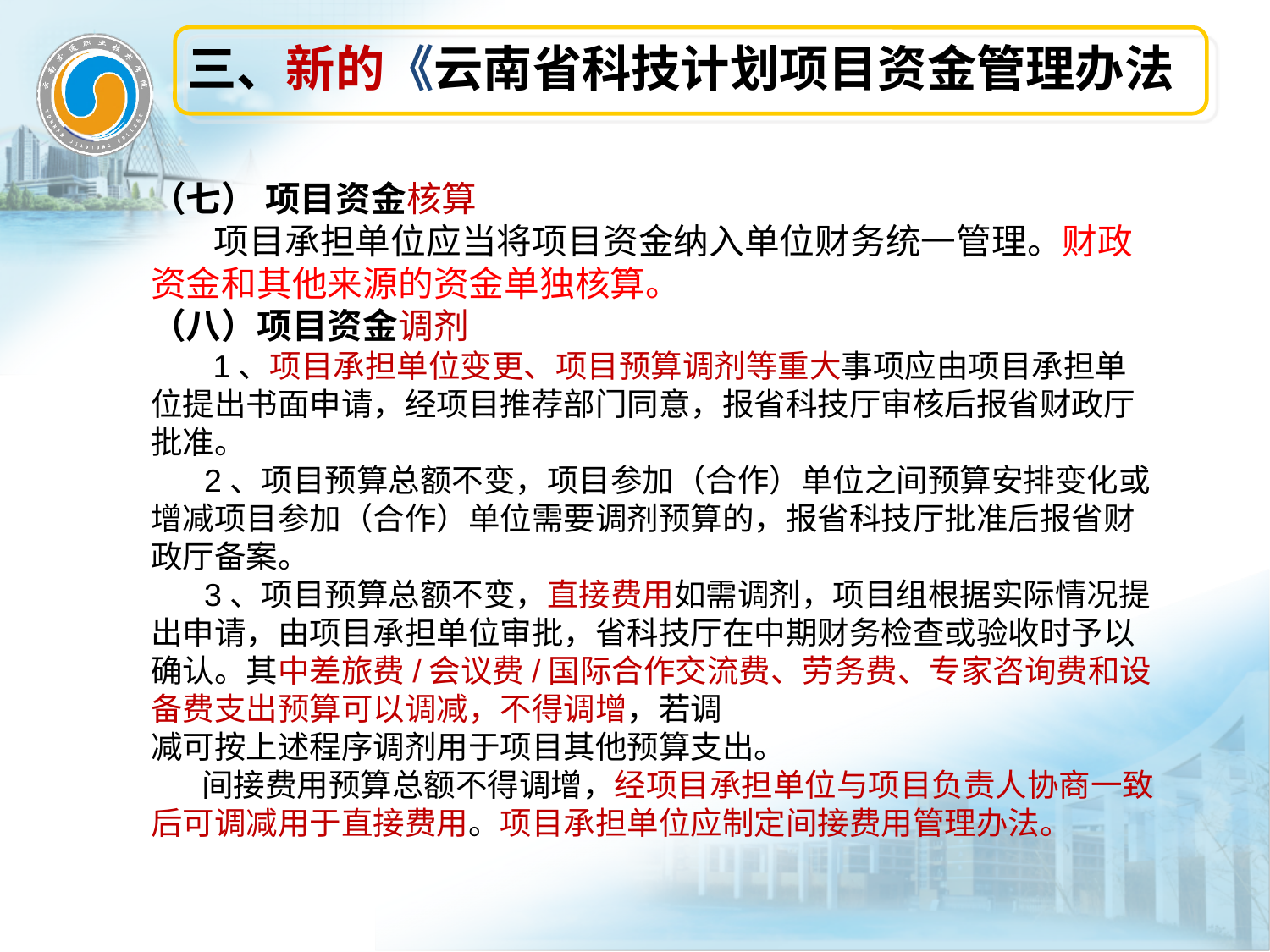

三、新的《云南省科技计划项目资金管理办法

（七） 项目资金核算
       项目承担单位应当将项目资金纳入单位财务统一管理。财政资金和其他来源的资金单独核算。
（八）项目资金调剂
       1、项目承担单位变更、项目预算调剂等重大事项应由项目承担单位提出书面申请，经项目推荐部门同意，报省科技厅审核后报省财政厅批准。
      2、项目预算总额不变，项目参加（合作）单位之间预算安排变化或增减项目参加（合作）单位需要调剂预算的，报省科技厅批准后报省财政厅备案。
      3、项目预算总额不变，直接费用如需调剂，项目组根据实际情况提出申请，由项目承担单位审批，省科技厅在中期财务检查或验收时予以确认。其中差旅费/会议费/国际合作交流费、劳务费、专家咨询费和设备费支出预算可以调减，不得调增，若调
减可按上述程序调剂用于项目其他预算支出。
      间接费用预算总额不得调增，经项目承担单位与项目负责人协商一致后可调减用于直接费用。项目承担单位应制定间接费用管理办法。